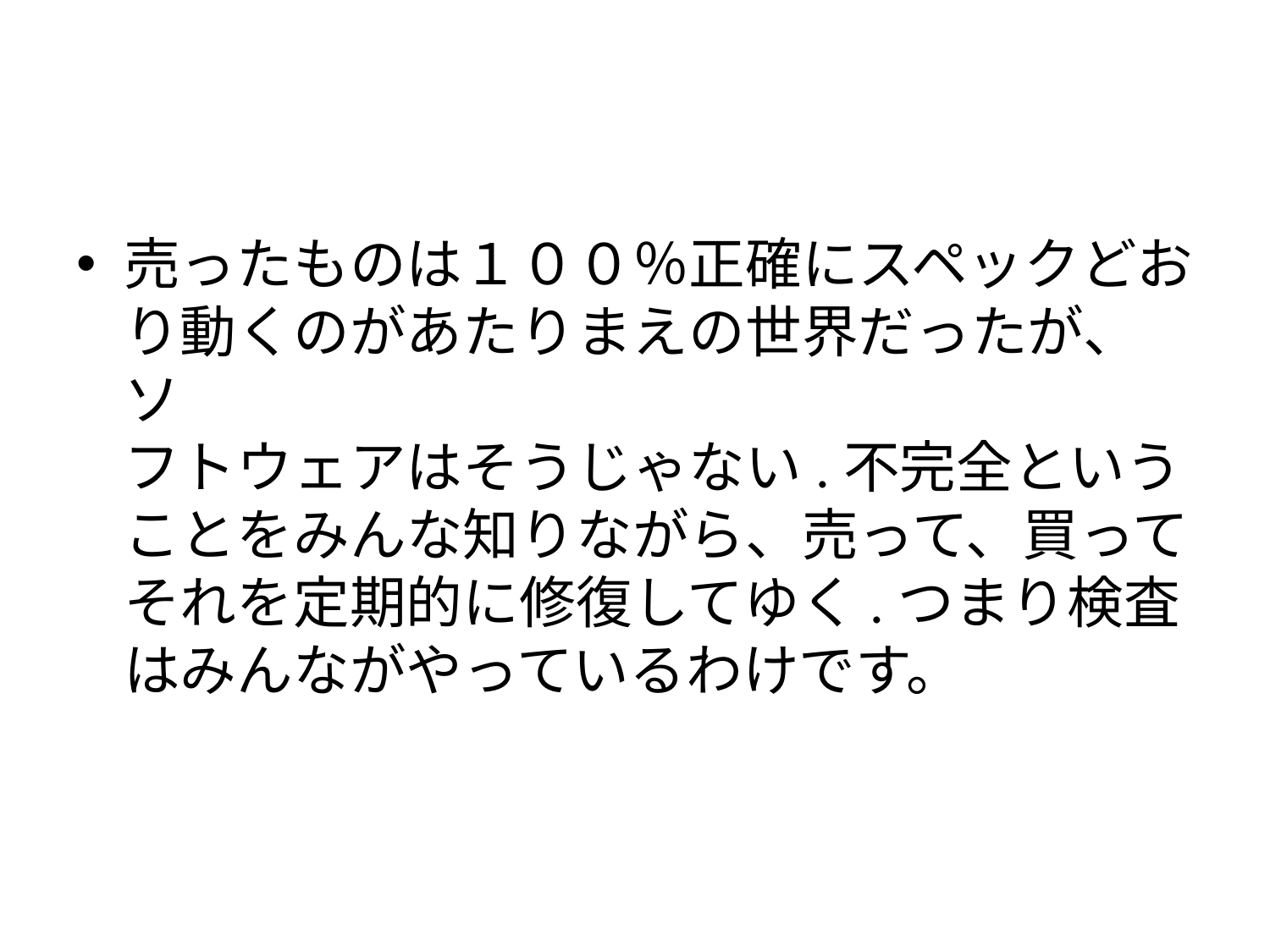

#
売ったものは１００％正確にスペックどおり動くのがあたりまえの世界だったが、ソ
フトウェアはそうじゃない.不完全ということをみんな知りながら、売って、買って
それを定期的に修復してゆく.つまり検査はみんながやっているわけです。